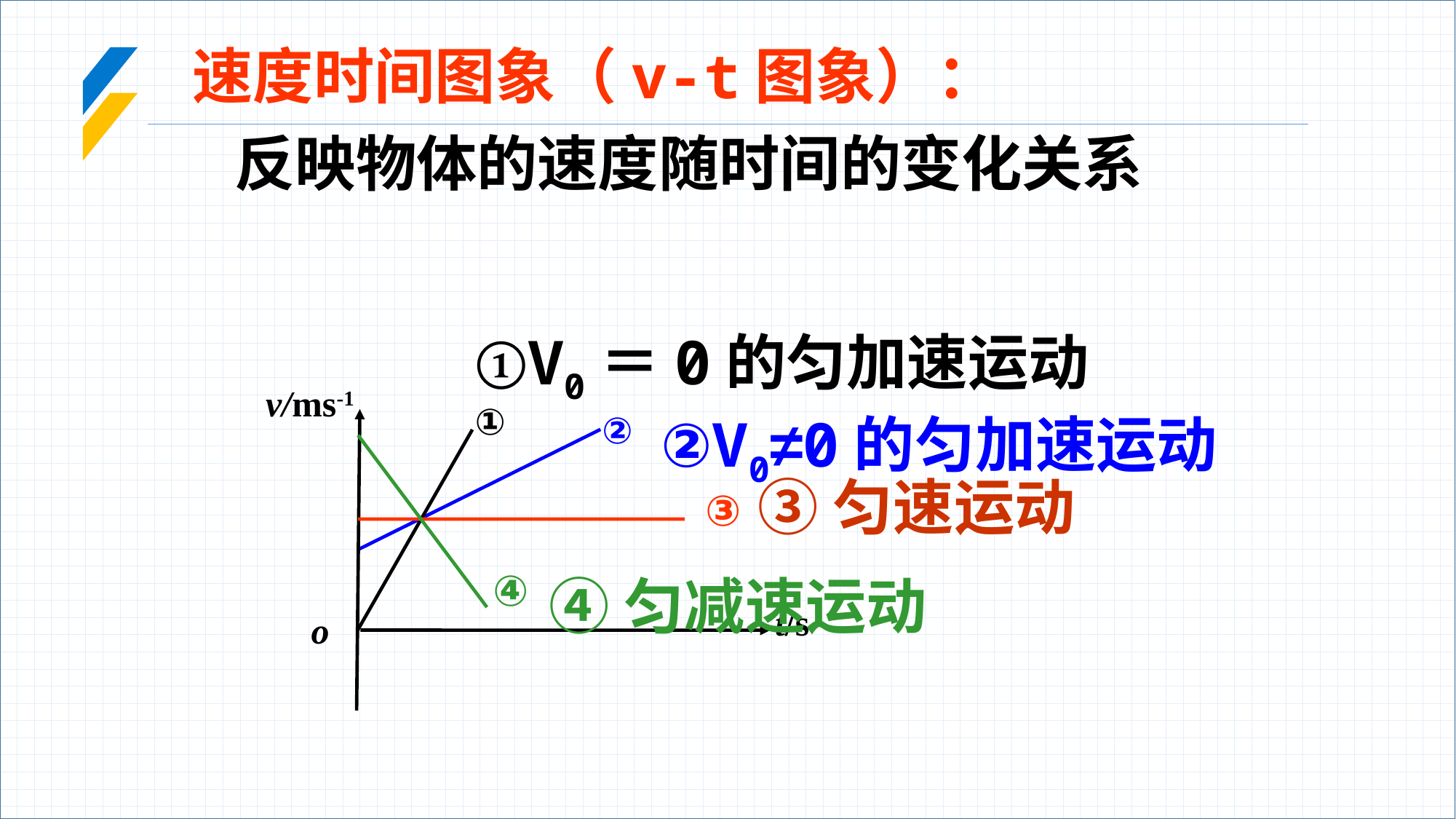

速度时间图象（v-t图象）：
  反映物体的速度随时间的变化关系
①V0＝0的匀加速运动
v/ms-1
①

t/s
o

②V0≠0的匀加速运动
②

④
③匀速运动
③

④匀减速运动